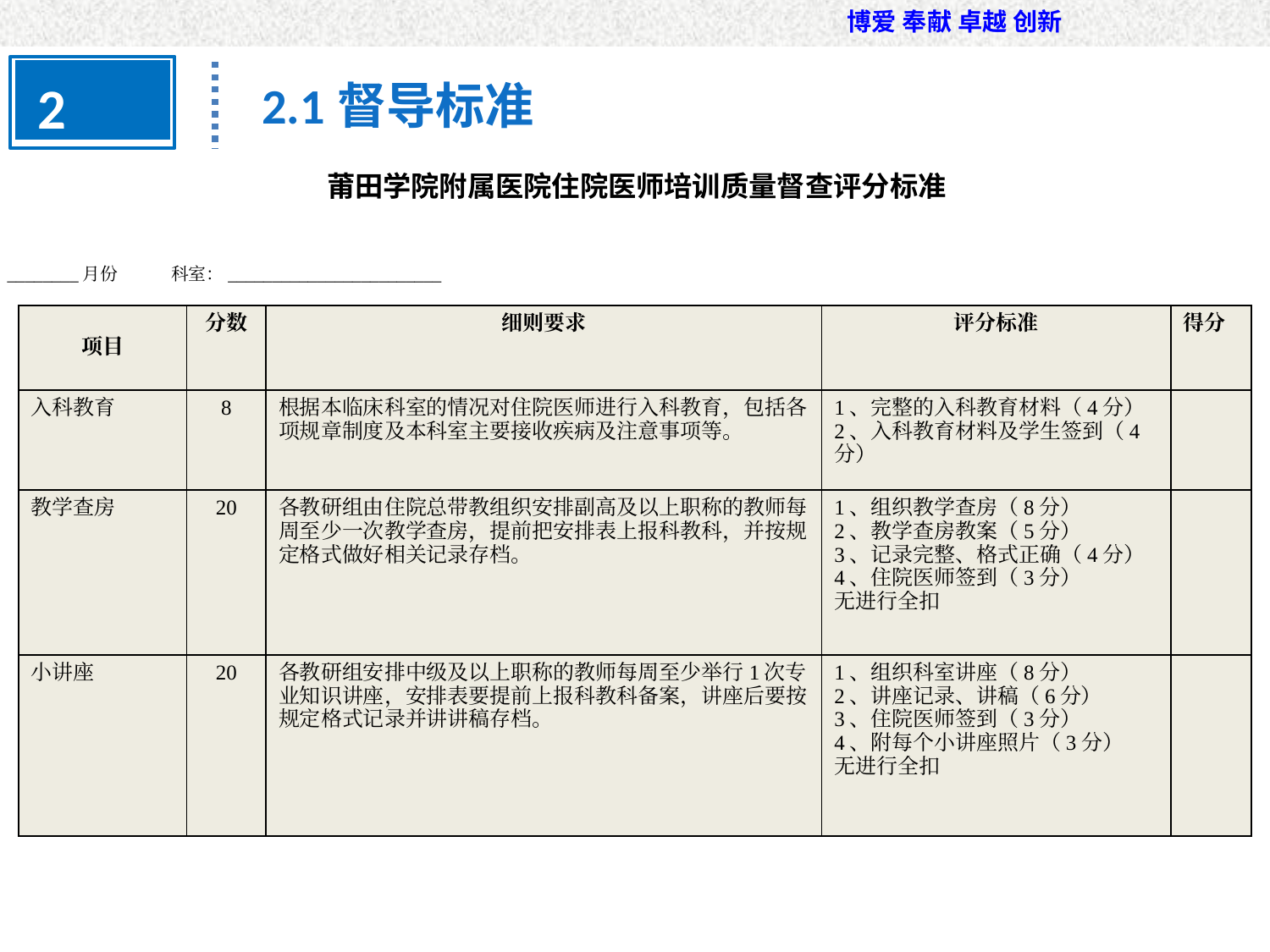

2
2.1督导标准
# 莆田学院附属医院住院医师培训质量督查评分标准
________月份            科室：________________________
| 项目 | 分数 | 细则要求 | 评分标准 | 得分 |
| --- | --- | --- | --- | --- |
| 入科教育 | 8 | 根据本临床科室的情况对住院医师进行入科教育，包括各项规章制度及本科室主要接收疾病及注意事项等。 | 1、完整的入科教育材料（4分） 2、入科教育材料及学生签到（4分） |  |
| 教学查房 | 20 | 各教研组由住院总带教组织安排副高及以上职称的教师每周至少一次教学查房，提前把安排表上报科教科，并按规定格式做好相关记录存档。 | 1、组织教学查房（8分） 2、教学查房教案（5分） 3、记录完整、格式正确（4分） 4、住院医师签到（3分） 无进行全扣 |  |
| 小讲座 | 20 | 各教研组安排中级及以上职称的教师每周至少举行1次专业知识讲座，安排表要提前上报科教科备案，讲座后要按规定格式记录并讲讲稿存档。 | 1、组织科室讲座（8分） 2、讲座记录、讲稿（6分） 3、住院医师签到（3分） 4、附每个小讲座照片（3分） 无进行全扣 |  |